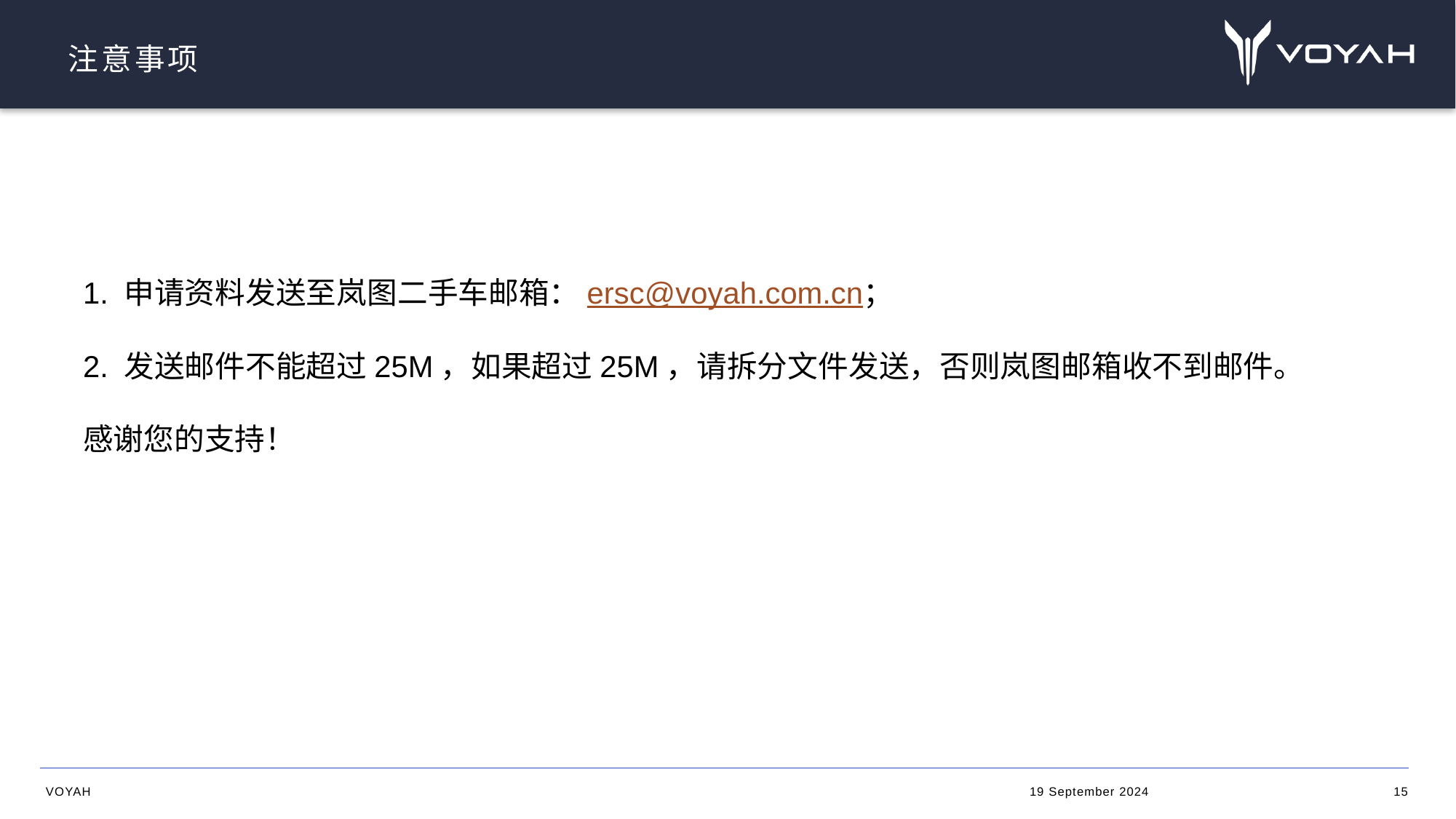

# 注意事项
1. 申请资料发送至岚图二手车邮箱：ersc@voyah.com.cn；
2. 发送邮件不能超过25M，如果超过25M，请拆分文件发送，否则岚图邮箱收不到邮件。
感谢您的支持！